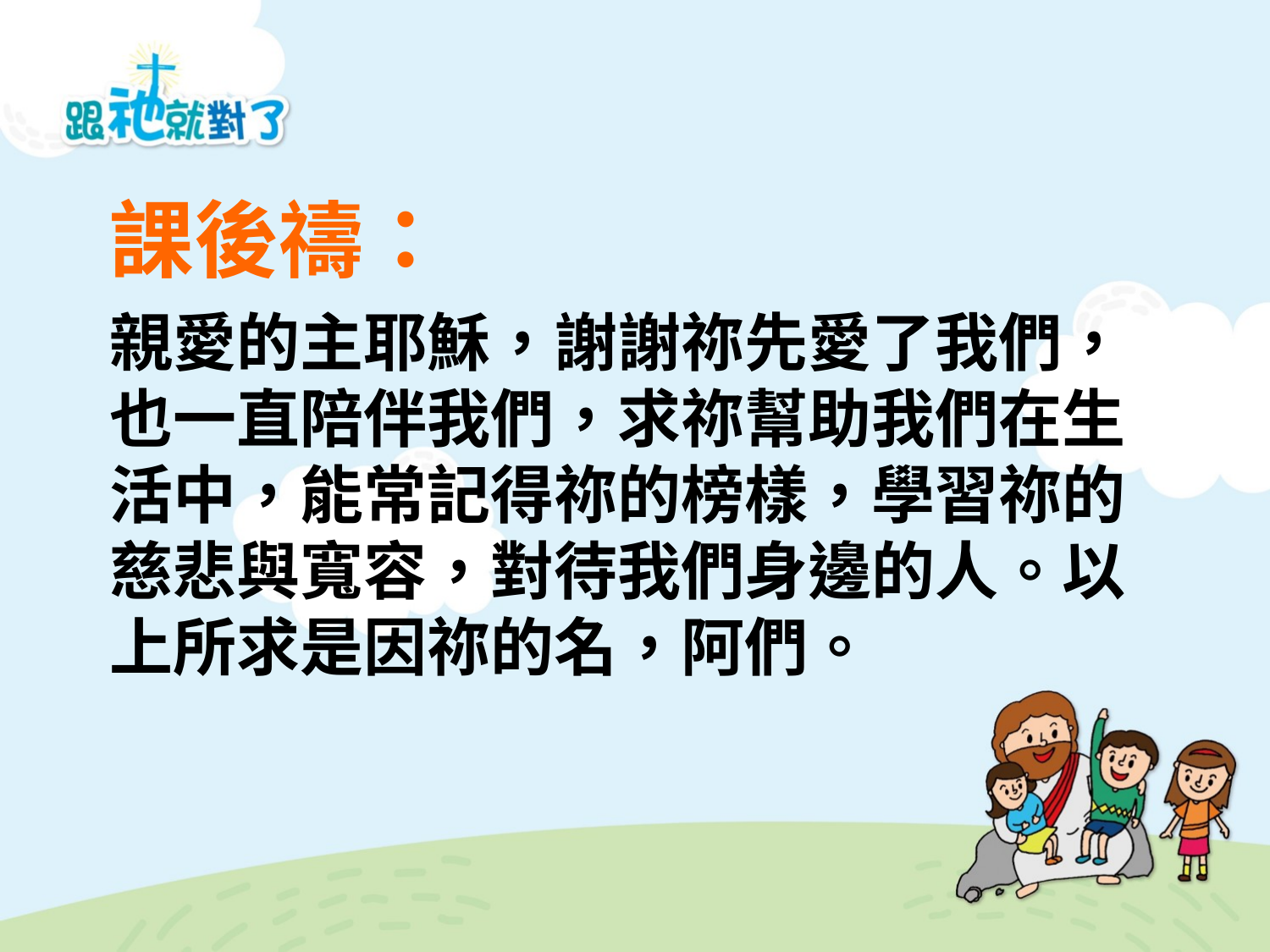

課後禱：
親愛的主耶穌，謝謝祢先愛了我們，也一直陪伴我們，求祢幫助我們在生活中，能常記得祢的榜樣，學習祢的慈悲與寬容，對待我們身邊的人。以上所求是因祢的名，阿們。